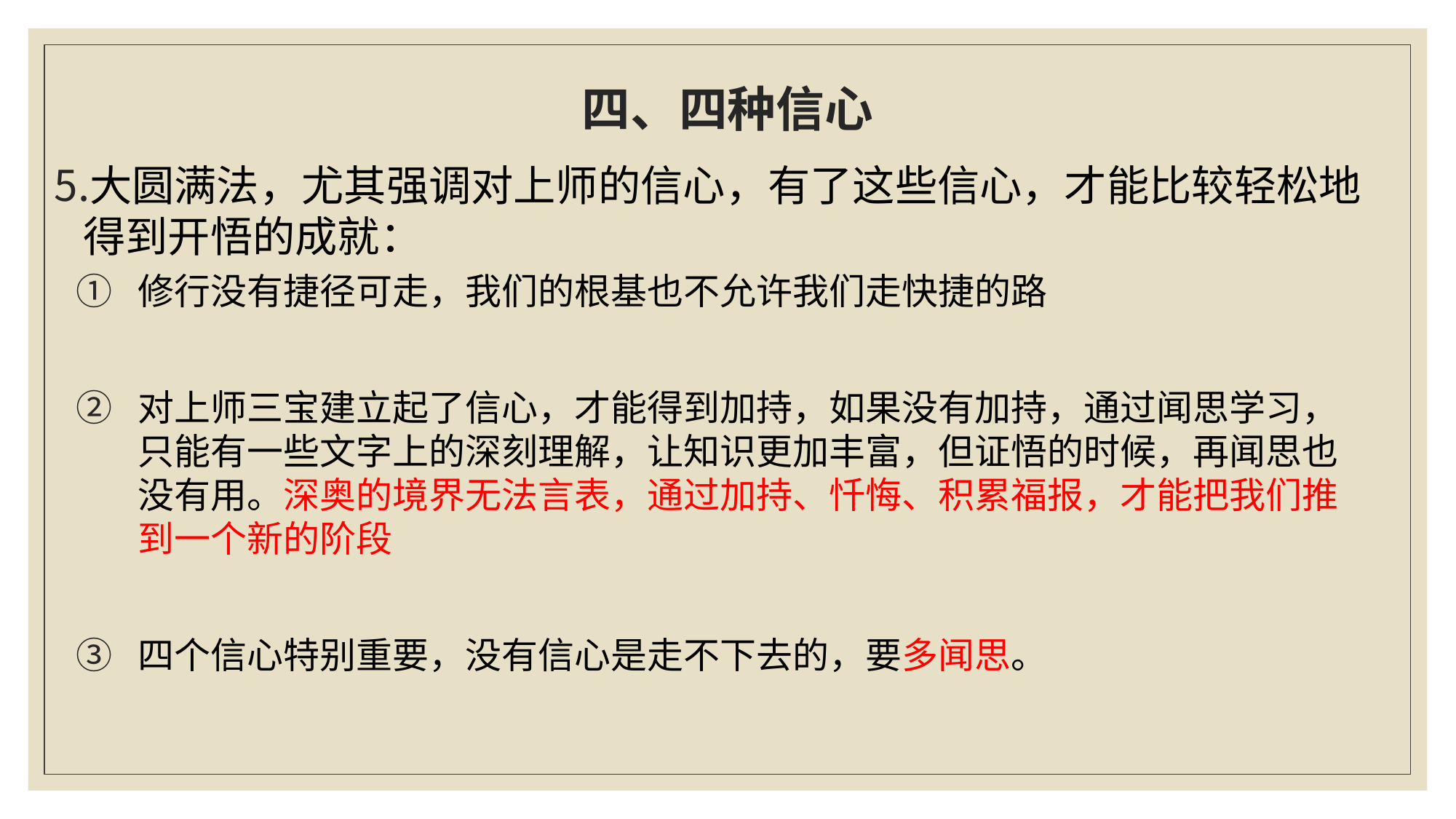

# 四、四种信心
大圆满法，尤其强调对上师的信心，有了这些信心，才能比较轻松地得到开悟的成就：
修行没有捷径可走，我们的根基也不允许我们走快捷的路

对上师三宝建立起了信心，才能得到加持，如果没有加持，通过闻思学习，只能有一些文字上的深刻理解，让知识更加丰富，但证悟的时候，再闻思也没有用。深奥的境界无法言表，通过加持、忏悔、积累福报，才能把我们推到一个新的阶段

四个信心特别重要，没有信心是走不下去的，要多闻思。